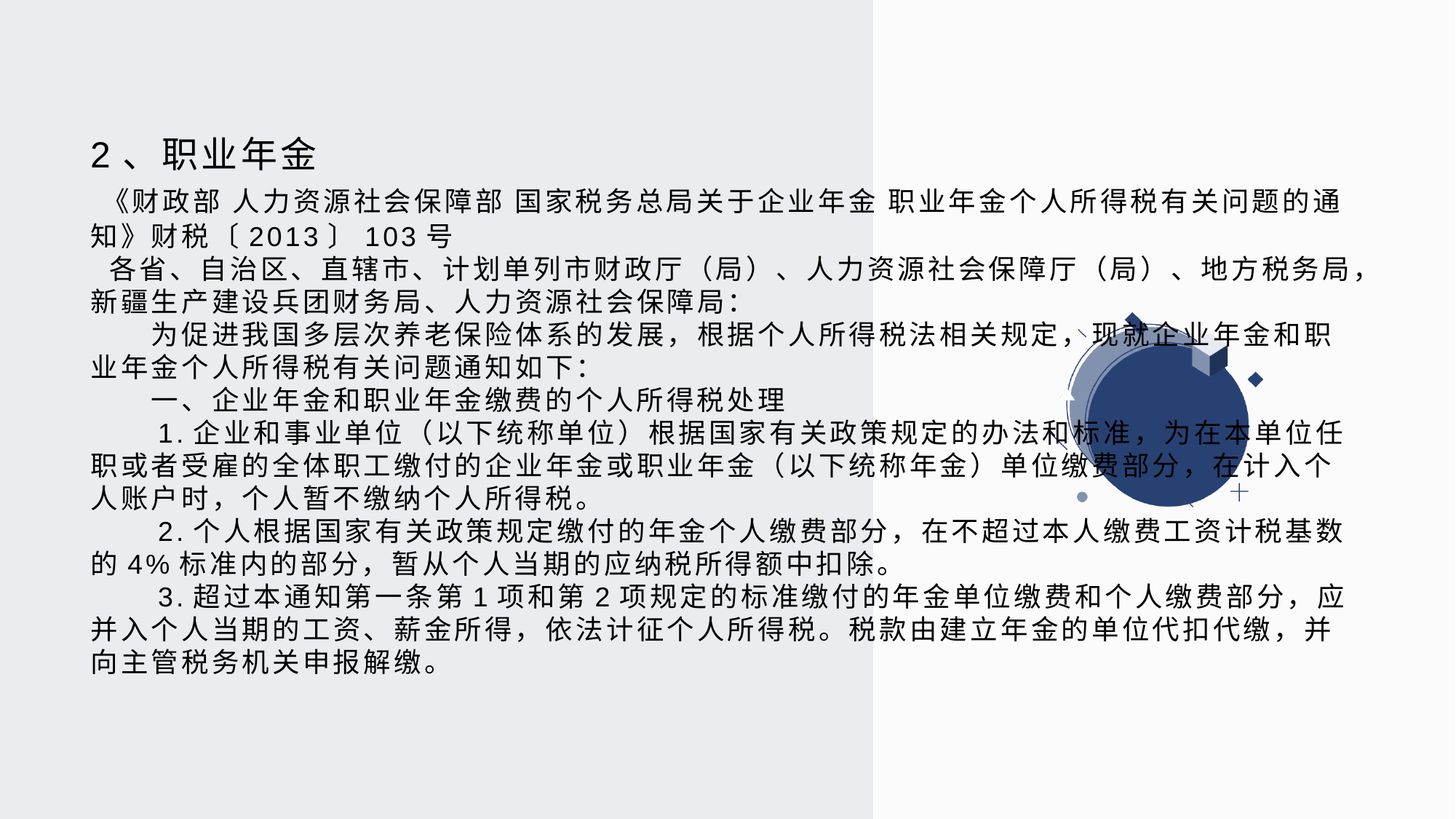

# 2、职业年金 《财政部 人力资源社会保障部 国家税务总局关于企业年金 职业年金个人所得税有关问题的通知》财税〔2013〕103号   各省、自治区、直辖市、计划单列市财政厅（局）、人力资源社会保障厅（局）、地方税务局，新疆生产建设兵团财务局、人力资源社会保障局： 　　为促进我国多层次养老保险体系的发展，根据个人所得税法相关规定，现就企业年金和职业年金个人所得税有关问题通知如下： 　　一、企业年金和职业年金缴费的个人所得税处理 　　1.企业和事业单位（以下统称单位）根据国家有关政策规定的办法和标准，为在本单位任职或者受雇的全体职工缴付的企业年金或职业年金（以下统称年金）单位缴费部分，在计入个人账户时，个人暂不缴纳个人所得税。 　　2.个人根据国家有关政策规定缴付的年金个人缴费部分，在不超过本人缴费工资计税基数的4%标准内的部分，暂从个人当期的应纳税所得额中扣除。 　　3.超过本通知第一条第1项和第2项规定的标准缴付的年金单位缴费和个人缴费部分，应并入个人当期的工资、薪金所得，依法计征个人所得税。税款由建立年金的单位代扣代缴，并向主管税务机关申报解缴。